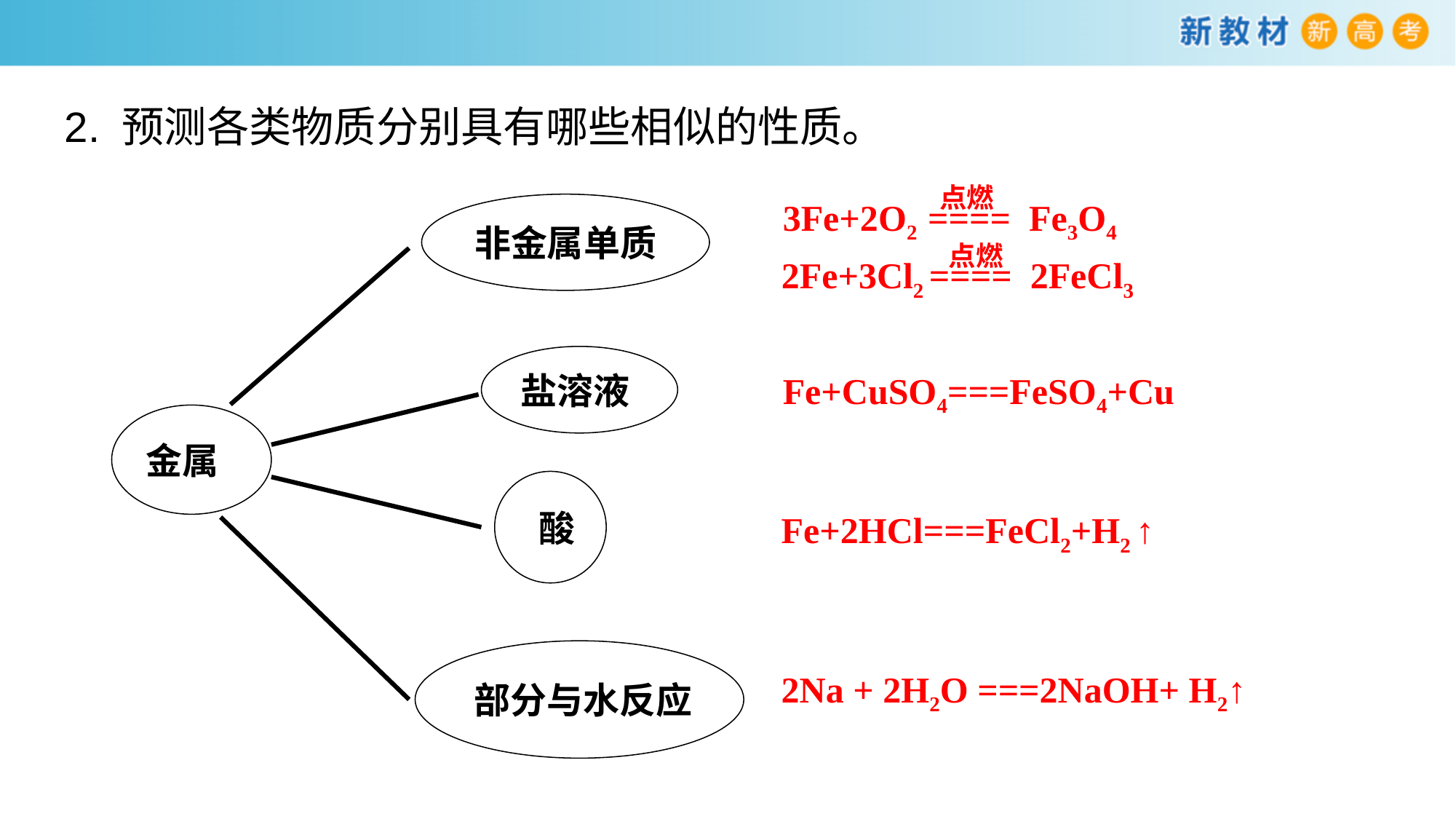

2. 预测各类物质分别具有哪些相似的性质。
点燃
3Fe+2O2  ====  Fe3O4
非金属单质
 点燃
2Fe+3Cl2 ====  2FeCl3

盐溶液
Fe+CuSO4===FeSO4+Cu

金属
 酸

Fe+2HCl===FeCl2+H2 ↑

部分与水反应
2Na + 2H2O ===2NaOH+ H2↑